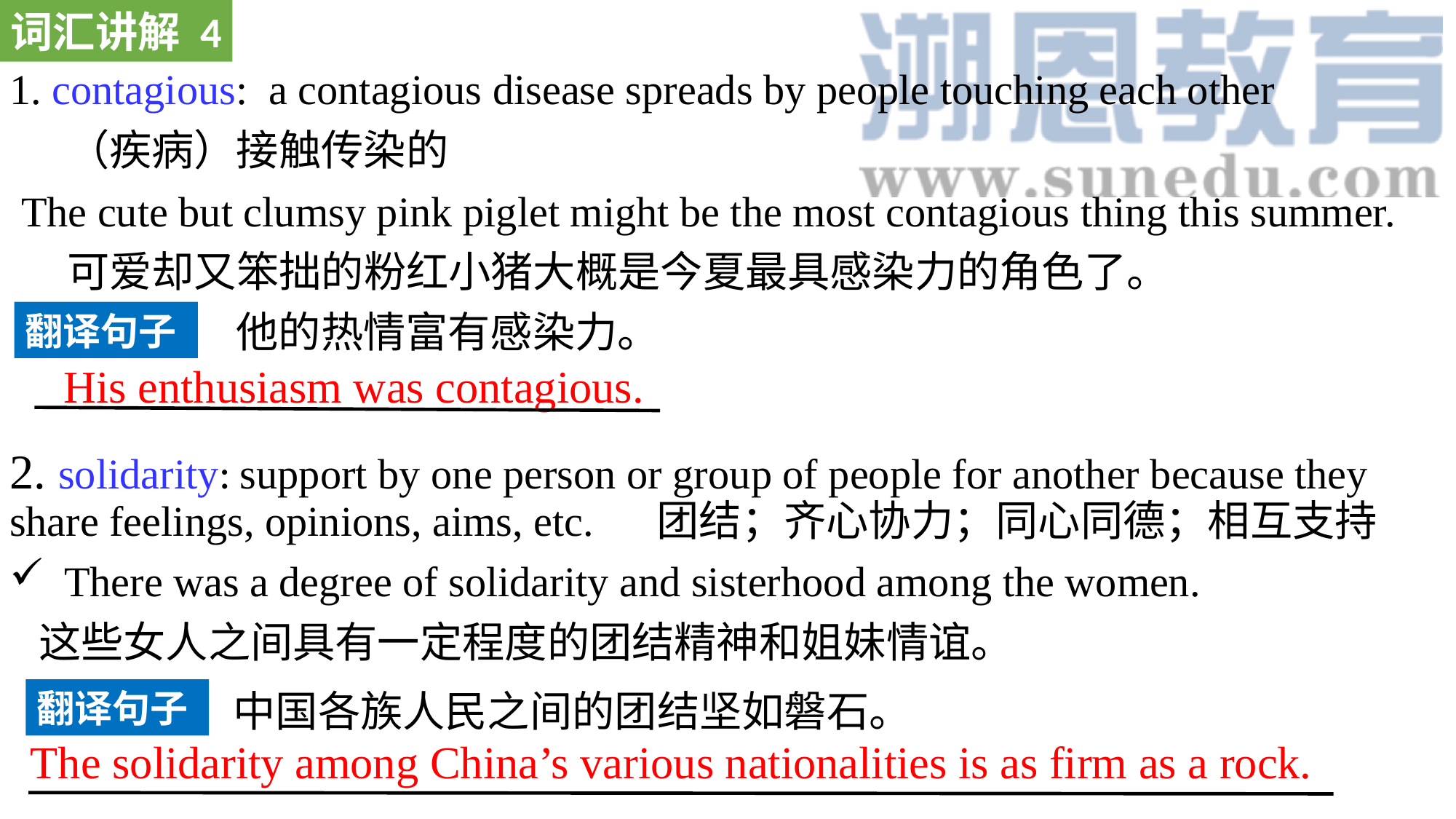

词汇讲解 4
1. contagious:  a contagious disease spreads by people touching each other
     （疾病）接触传染的
 The cute but clumsy pink piglet might be the most contagious thing this summer.
     可爱却又笨拙的粉红小猪大概是今夏最具感染力的角色了。

2. solidarity: support by one person or group of people for another because they share feelings, opinions, aims, etc.     团结；齐心协力；同心同德；相互支持
There was a degree of solidarity and sisterhood among the women.
  这些女人之间具有一定程度的团结精神和姐妹情谊。
他的热情富有感染力。
翻译句子
His enthusiasm was contagious.
中国各族人民之间的团结坚如磐石。
翻译句子
The solidarity among China’s various nationalities is as firm as a rock.